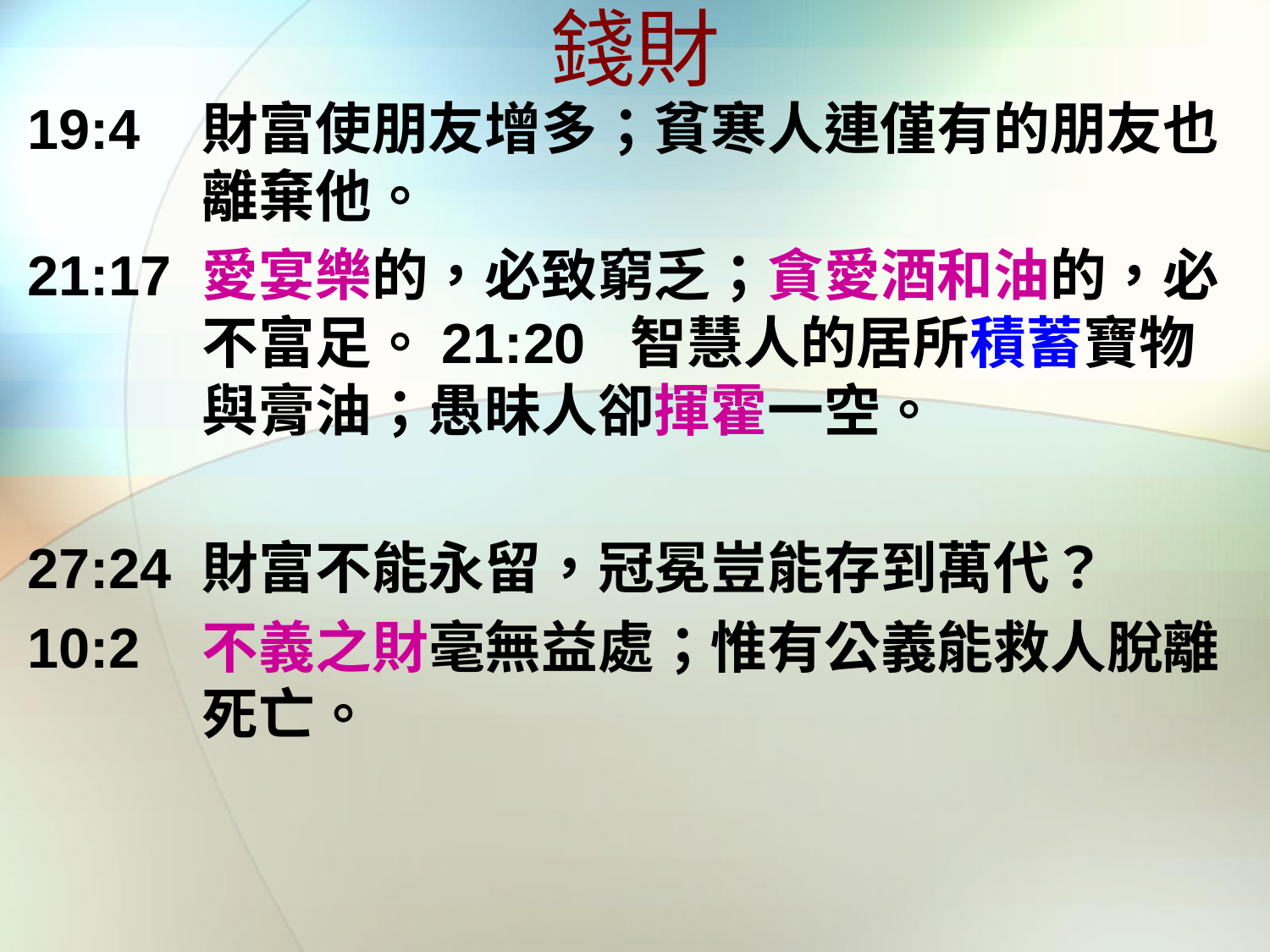

# 錢財
19:4	財富使朋友增多；貧寒人連僅有的朋友也離棄他。
21:17	愛宴樂的，必致窮乏；貪愛酒和油的，必不富足。21:20  智慧人的居所積蓄寶物與膏油；愚昧人卻揮霍一空。

27:24	財富不能永留，冠冕豈能存到萬代？
10:2	不義之財毫無益處；惟有公義能救人脫離死亡。